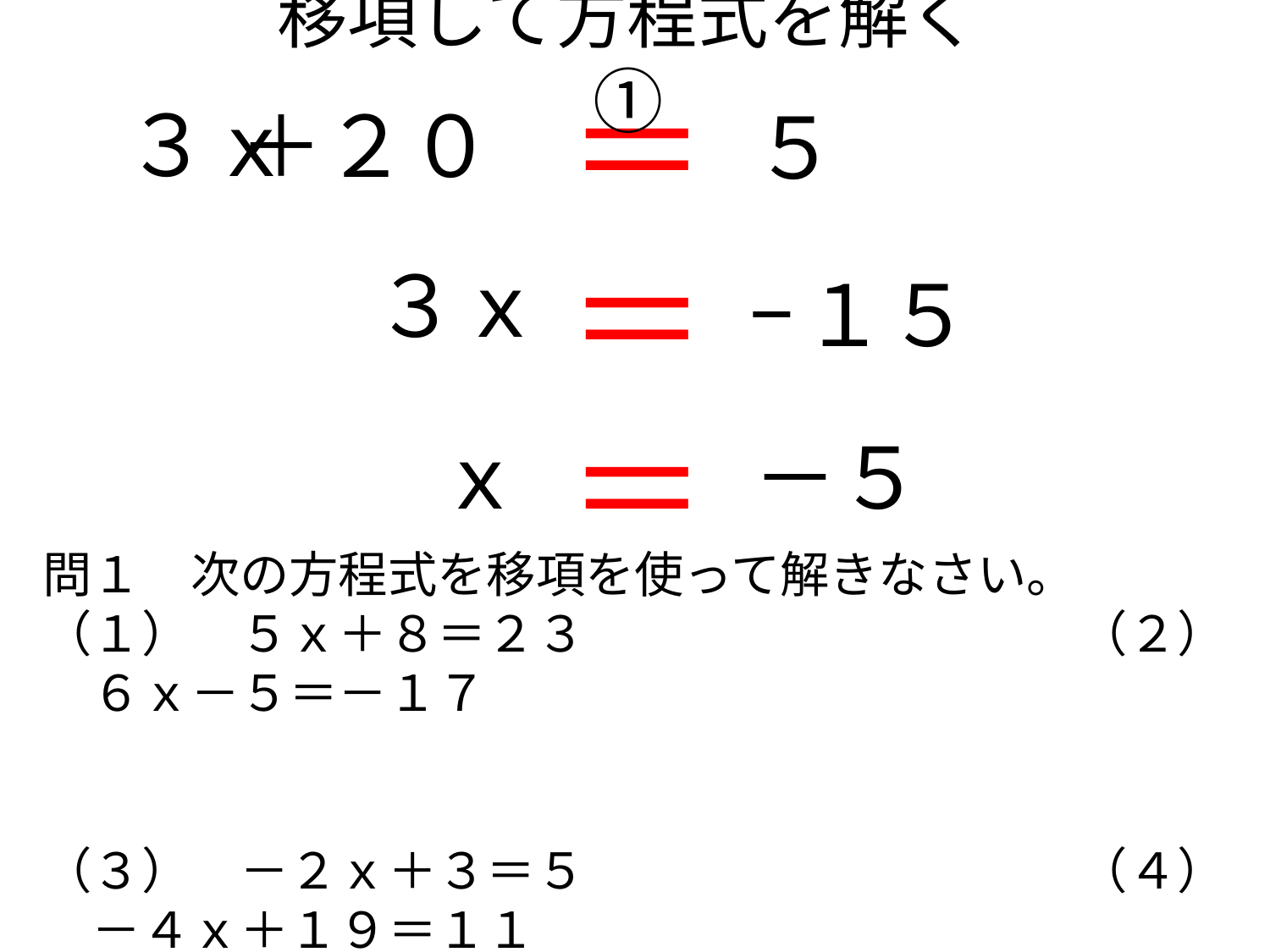

# 移項して方程式を解く①
＝
＝
＝
３ｘ
＋２０
－２０
５
３ｘ
－１５
－５
ｘ
問１　次の方程式を移項を使って解きなさい。
（１）　５ｘ＋８＝２３　　　　　　　　　　（２）　６ｘ－５＝－１７

（３）　－２ｘ＋３＝５　　　　　　　　　　（４）　－４ｘ＋１９＝１１